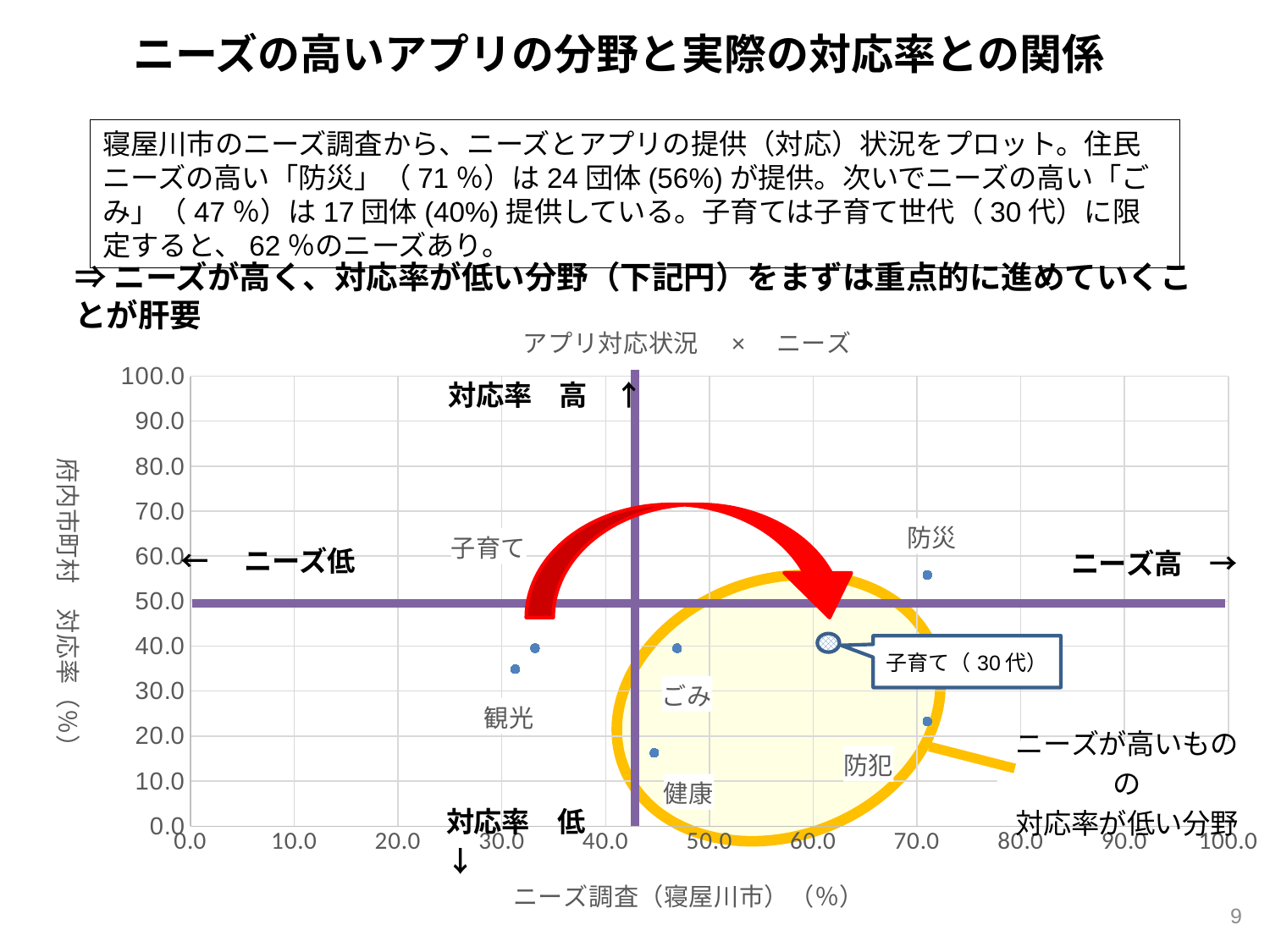

ニーズの高いアプリの分野と実際の対応率との関係
寝屋川市のニーズ調査から、ニーズとアプリの提供（対応）状況をプロット。住民ニーズの高い「防災」（71％）は24団体(56%)が提供。次いでニーズの高い「ごみ」（47％）は17団体(40%)提供している。子育ては子育て世代（30代）に限定すると、62％のニーズあり。
⇒ニーズが高く、対応率が低い分野（下記円）をまずは重点的に進めていくことが肝要

### Chart: アプリ対応状況　×　ニーズ

| Category |  |
|---|---|

9